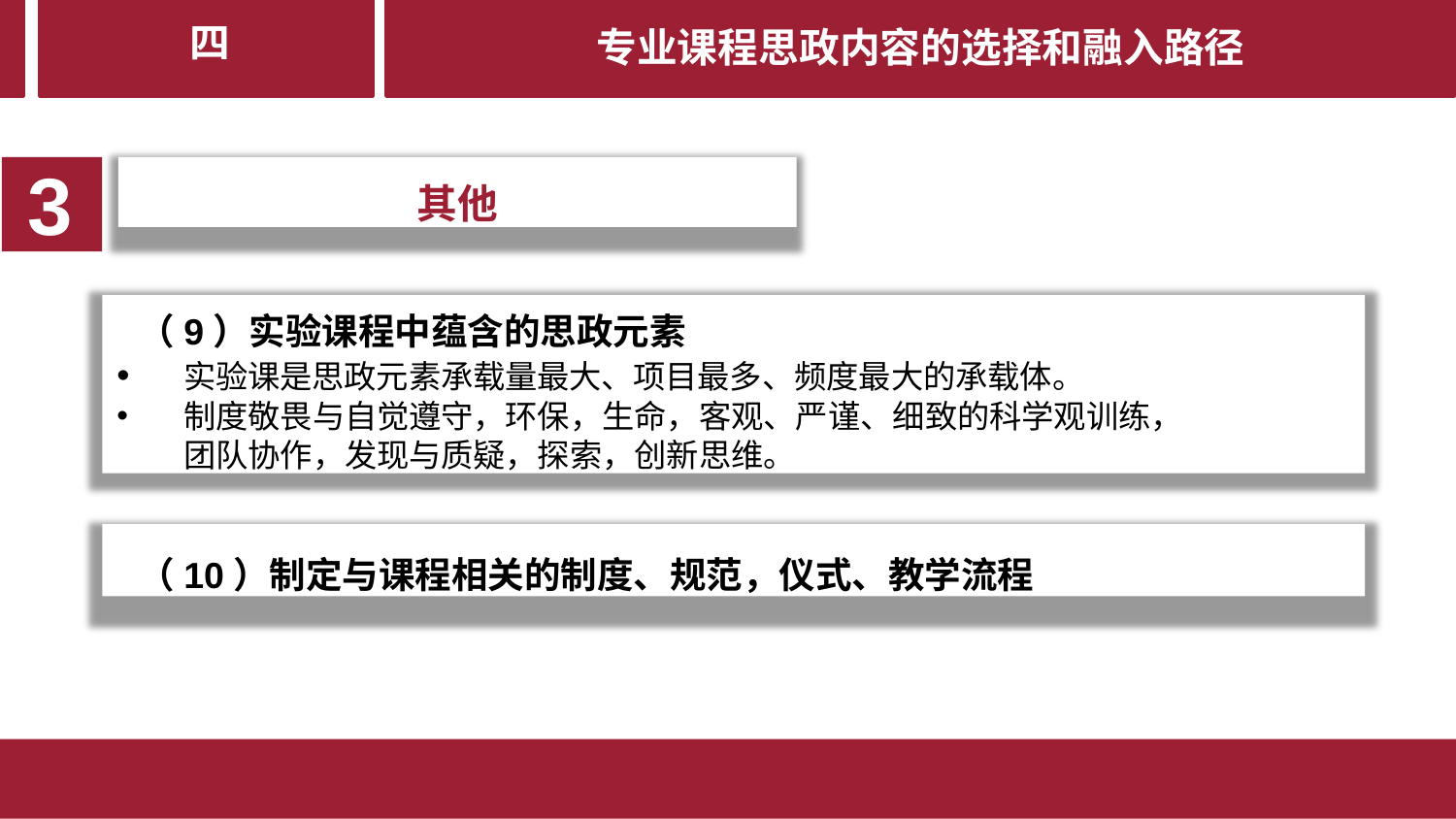

四
# 专业课程思政内容的选择和融入路径

3

其他

（9）实验课程中蕴含的思政元素
实验课是思政元素承载量最大、项目最多、频度最大的承载体。
制度敬畏与自觉遵守，环保，生命，客观、严谨、细致的科学观训练， 团队协作，发现与质疑，探索，创新思维。

（10）制定与课程相关的制度、规范，仪式、教学流程